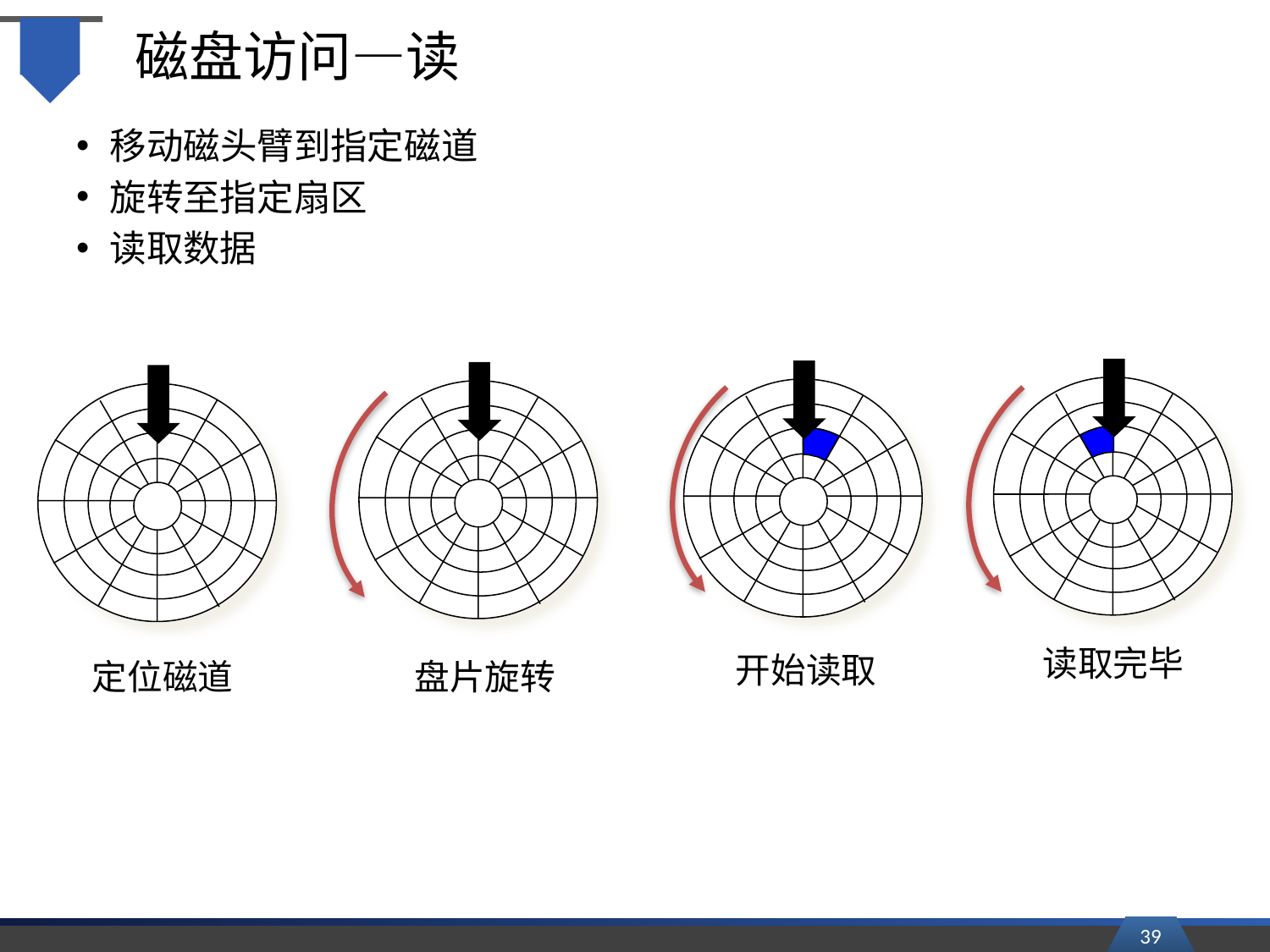

# 磁盘访问—读
移动磁头臂到指定磁道
旋转至指定扇区
读取数据

读取完毕
开始读取
盘片旋转
定位磁道
39